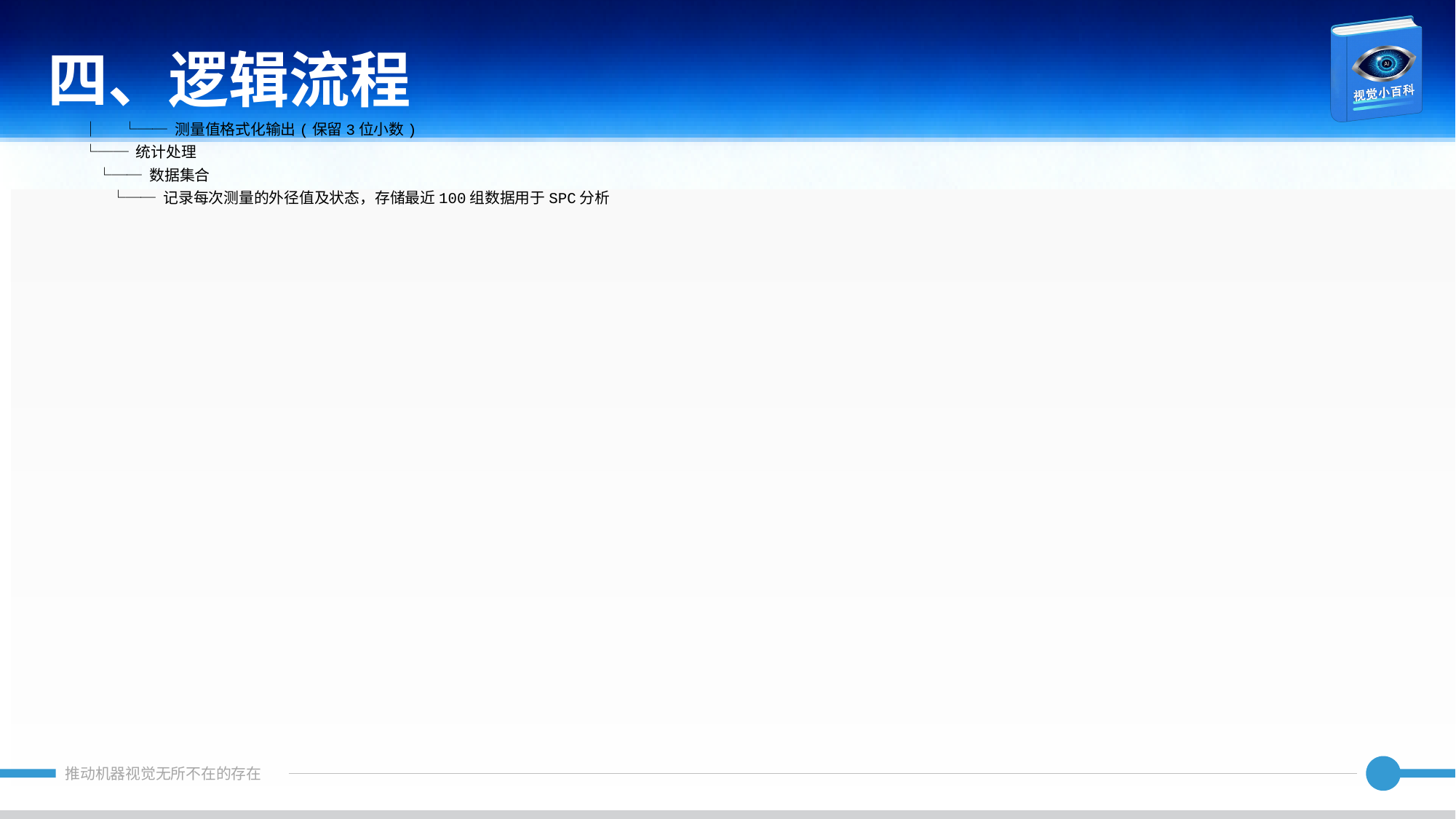

四、逻辑流程

│       └── 测量值格式化输出(保留3位小数)
└── 统计处理
    └── 数据集合
        └── 记录每次测量的外径值及状态，存储最近100组数据用于SPC分析
9